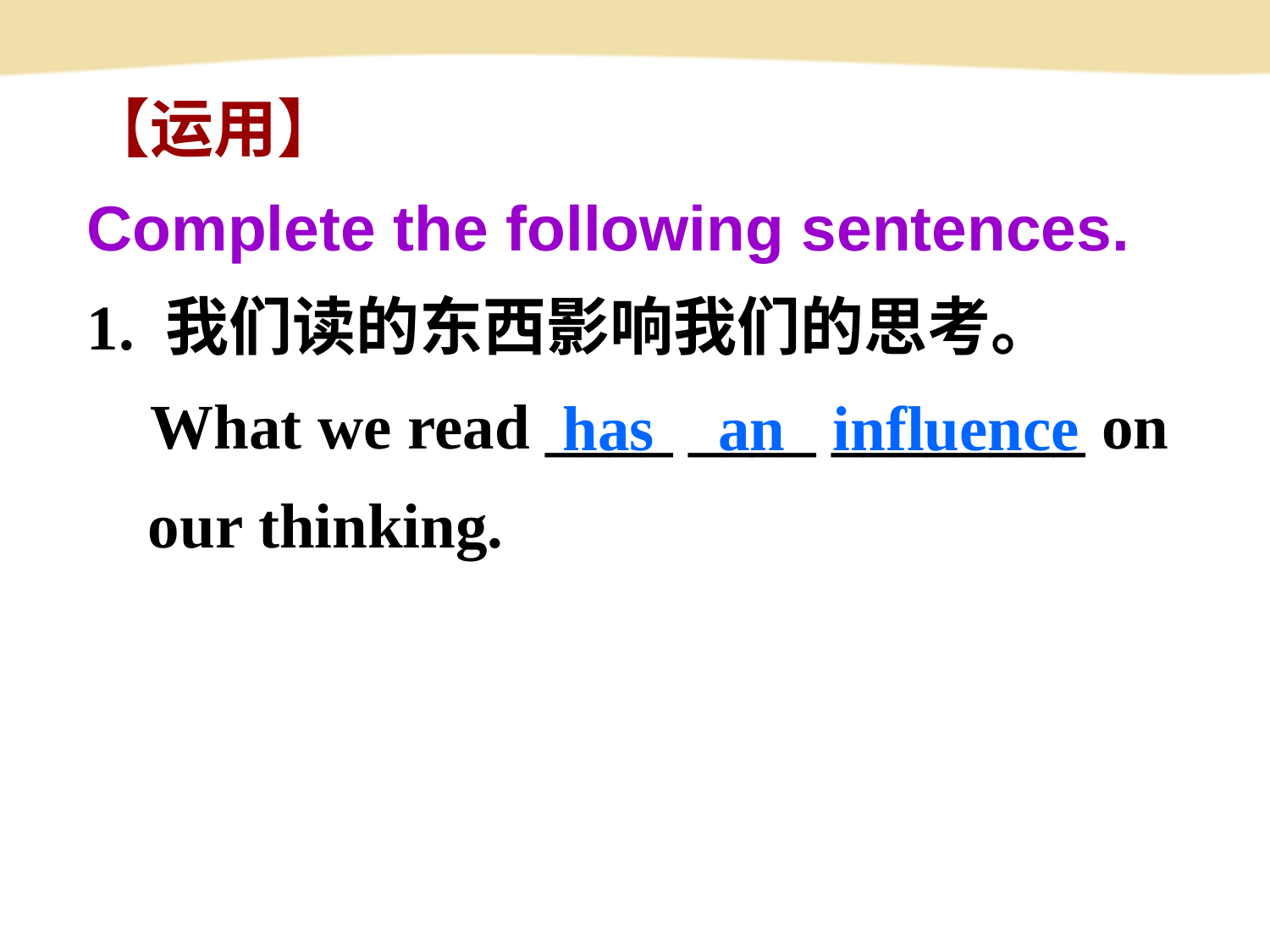

【运用】
Complete the following sentences.
1. 我们读的东西影响我们的思考。
    What we read ____ ____ ________ on our thinking.
has    an   influence